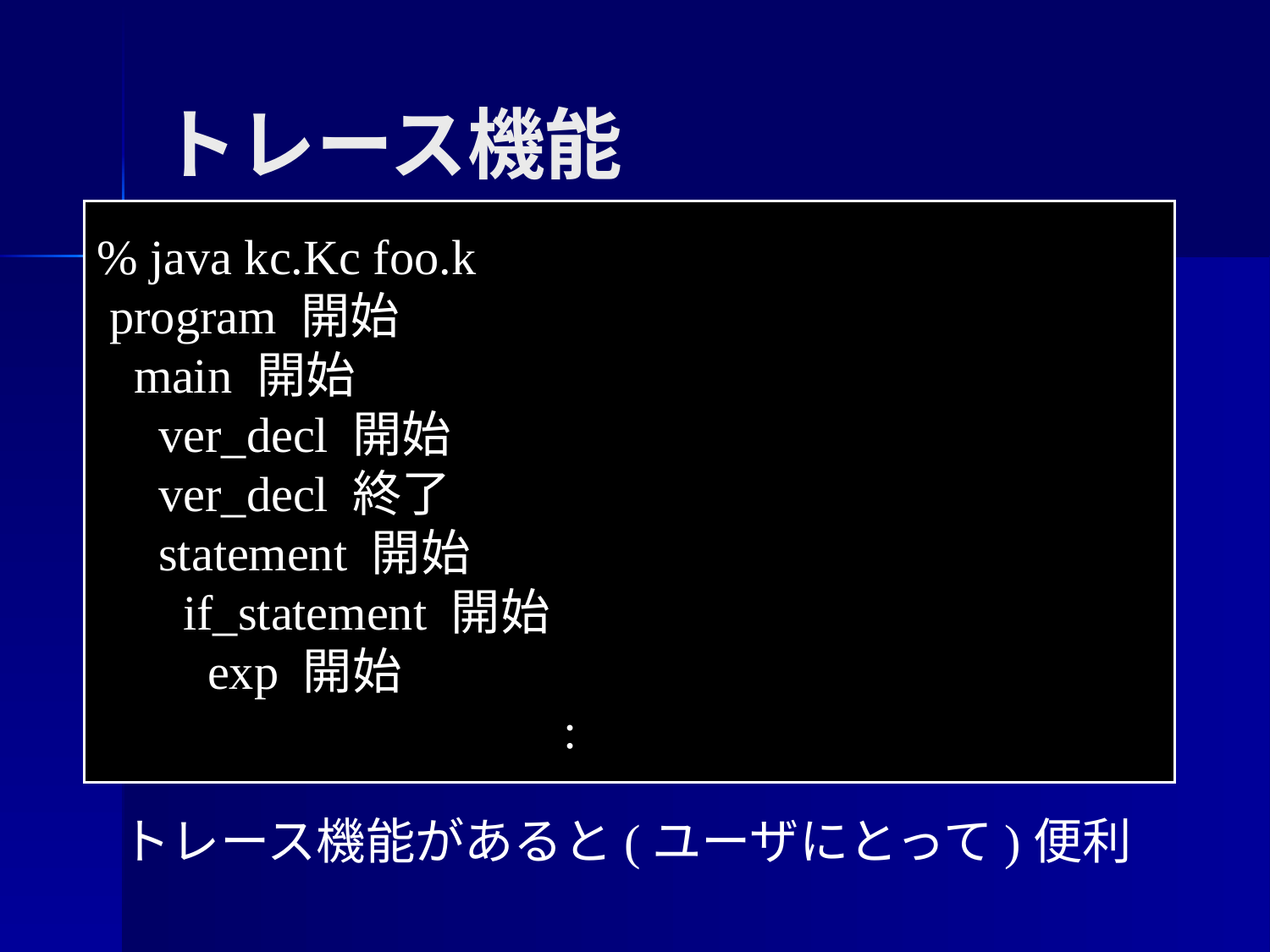

# トレース機能
% java kc.Kc foo.k
 program 開始
   main 開始
     ver_decl 開始
     ver_decl 終了
     statement 開始
       if_statement 開始
         exp 開始
                                      :
トレース機能があると(ユーザにとって)便利